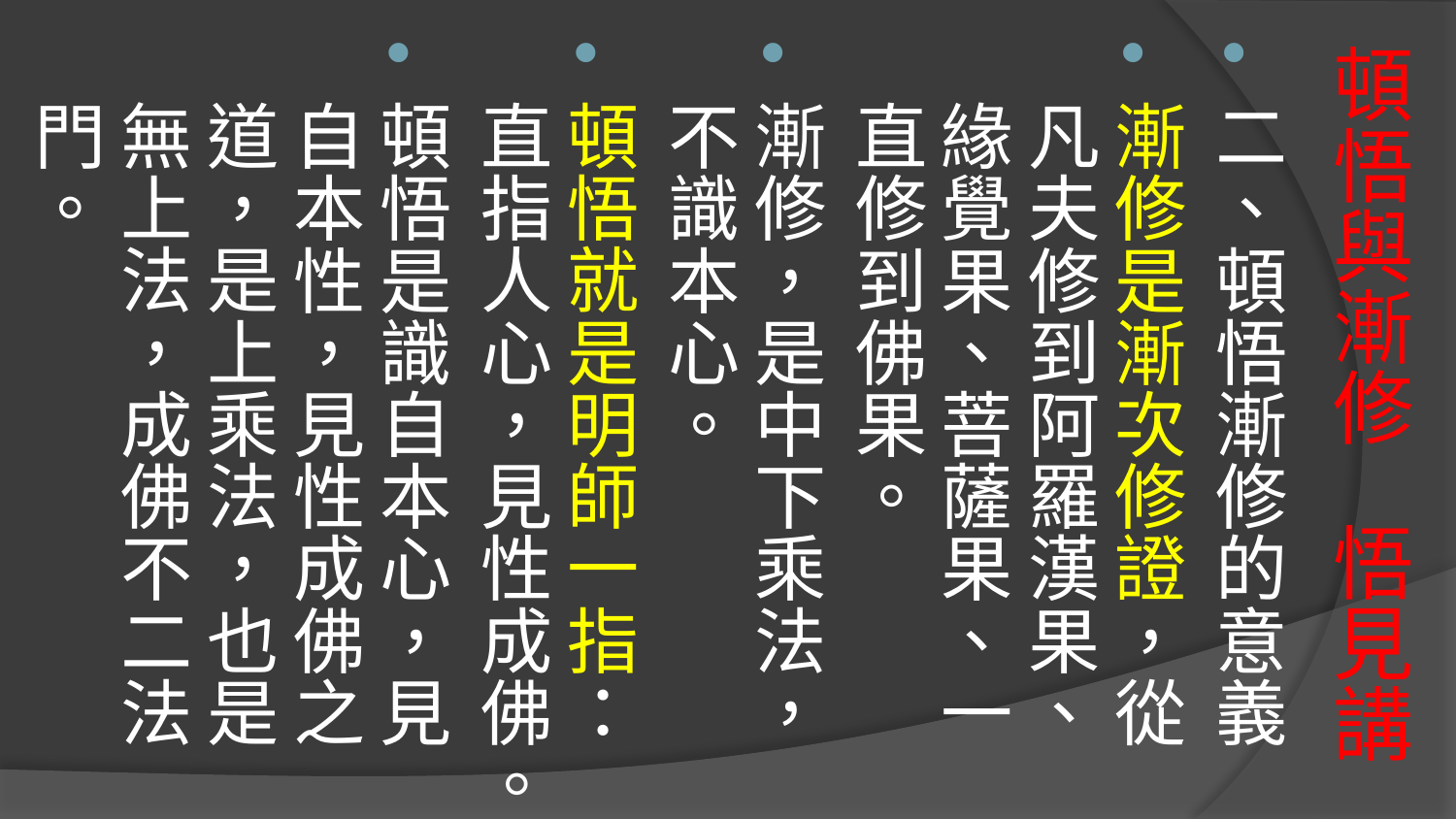

二、頓悟漸修的意義
漸修是漸次修證，從凡夫修到阿羅漢果、緣覺果、菩薩果、一直修到佛果。
漸修，是中下乘法，不識本心。
頓悟就是明師一指：直指人心，見性成佛。
頓悟是識自本心，見自本性，見性成佛之道，是上乘法，也是無上法，成佛不二法門。
# 頓悟與漸修    悟見講